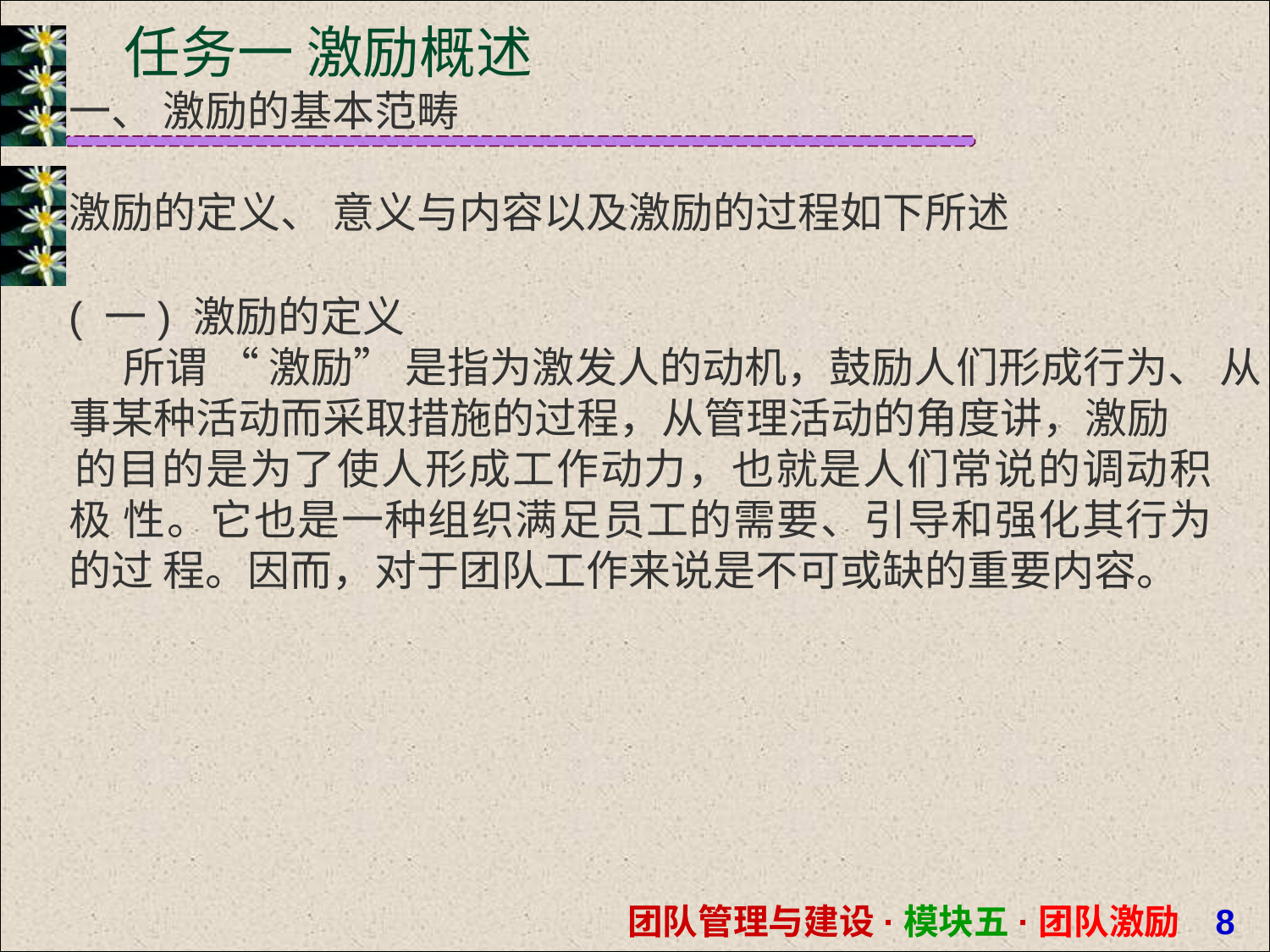

# 任务一 激励概述
一、 激励的基本范畴

激励的定义、 意义与内容以及激励的过程如下所述

( 一) 激励的定义
    所谓 “ 激励” 是指为激发人的动机，鼓励人们形成行为、 从事某种活动而采取措施的过程，从管理活动的角度讲，激励
的目的是为了使人形成工作动力，也就是人们常说的调动积极 性。它也是一种组织满足员工的需要、引导和强化其行为的过 程。因而，对于团队工作来说是不可或缺的重要内容。
团队管理与建设·模块五·团队激励 8